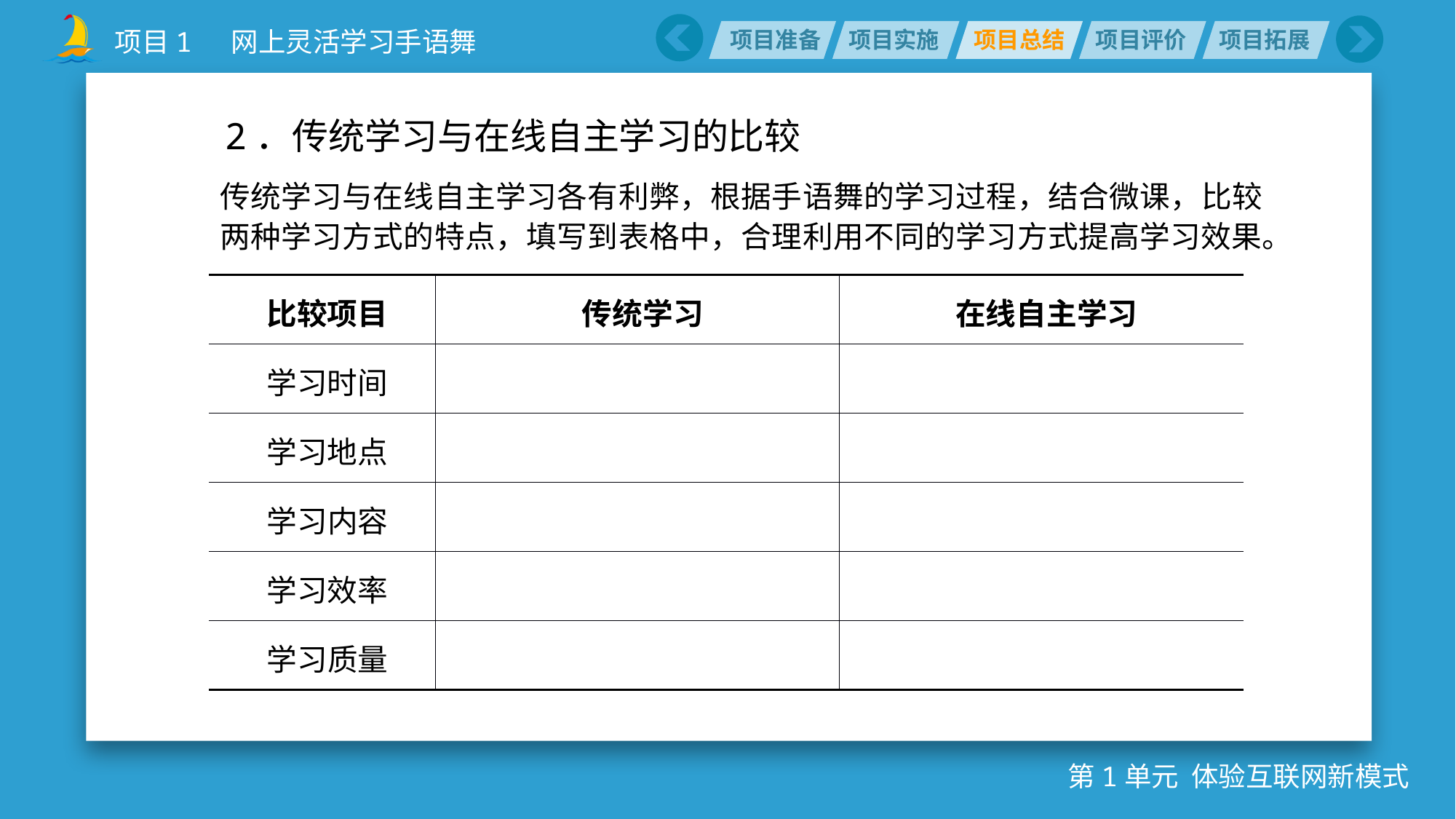

2．传统学习与在线自主学习的比较
传统学习与在线自主学习各有利弊，根据手语舞的学习过程，结合微课，比较两种学习方式的特点，填写到表格中，合理利用不同的学习方式提高学习效果。
| 比较项目 | 传统学习 | 在线自主学习 |
| --- | --- | --- |
| 学习时间 |  |  |
| 学习地点 |  |  |
| 学习内容 |  |  |
| 学习效率 |  |  |
| 学习质量 |  |  |